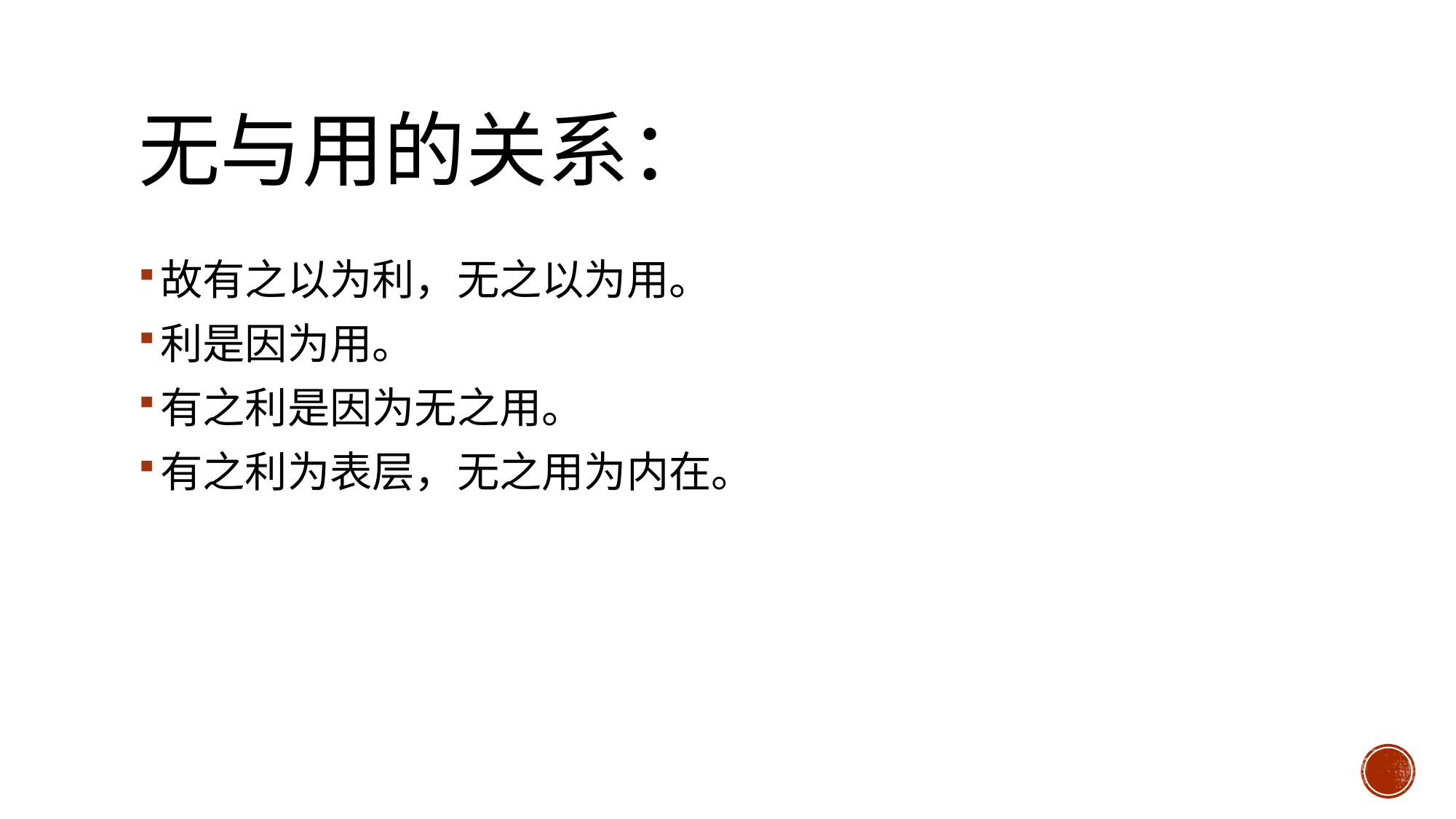

# 无与用的关系：
故有之以为利，无之以为用。
利是因为用。
有之利是因为无之用。
有之利为表层，无之用为内在。